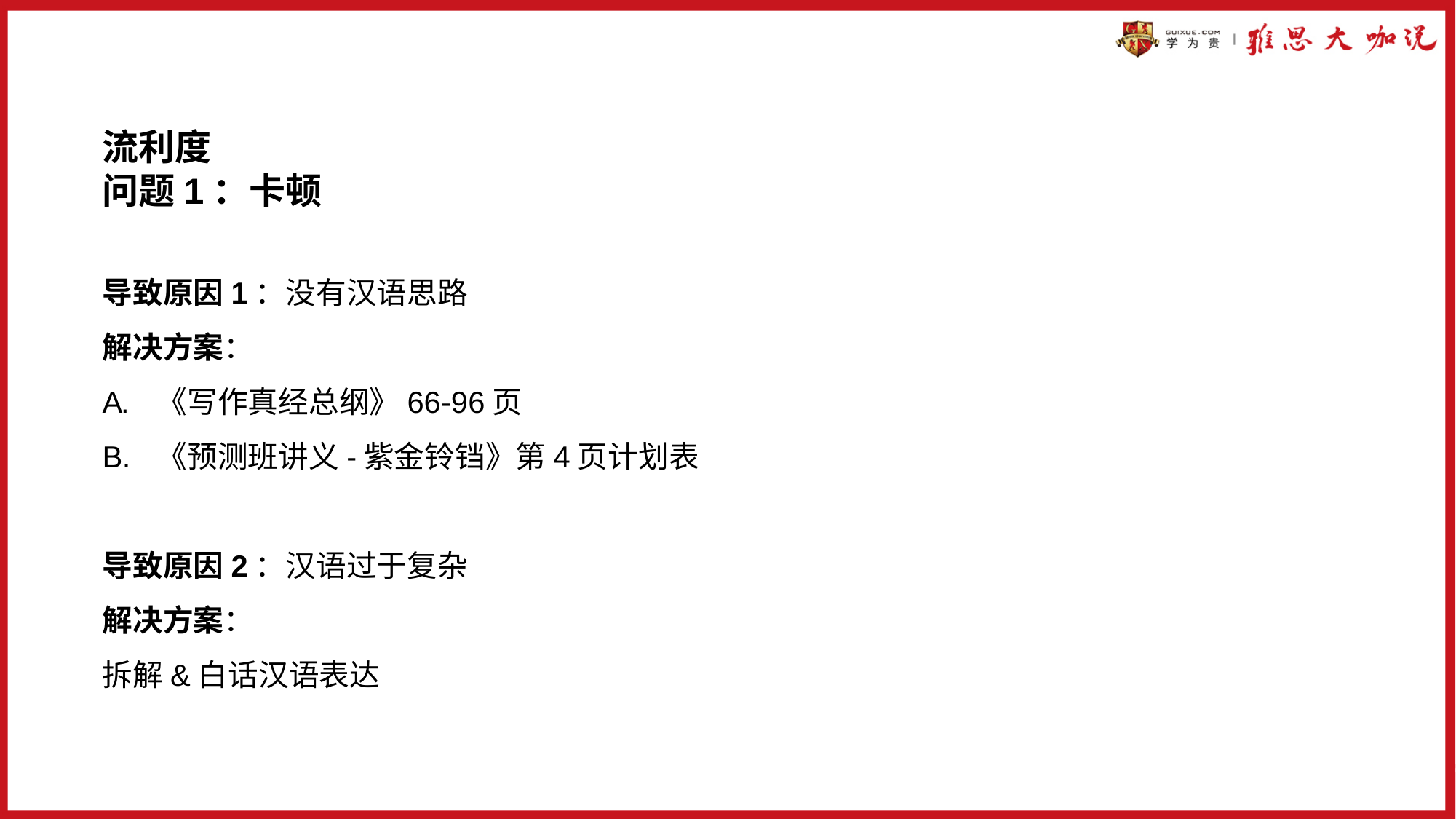

流利度
问题1：卡顿

导致原因1：没有汉语思路
解决方案：
《写作真经总纲》66-96页
《预测班讲义-紫金铃铛》第4页计划表

导致原因2：汉语过于复杂
解决方案：
拆解&白话汉语表达